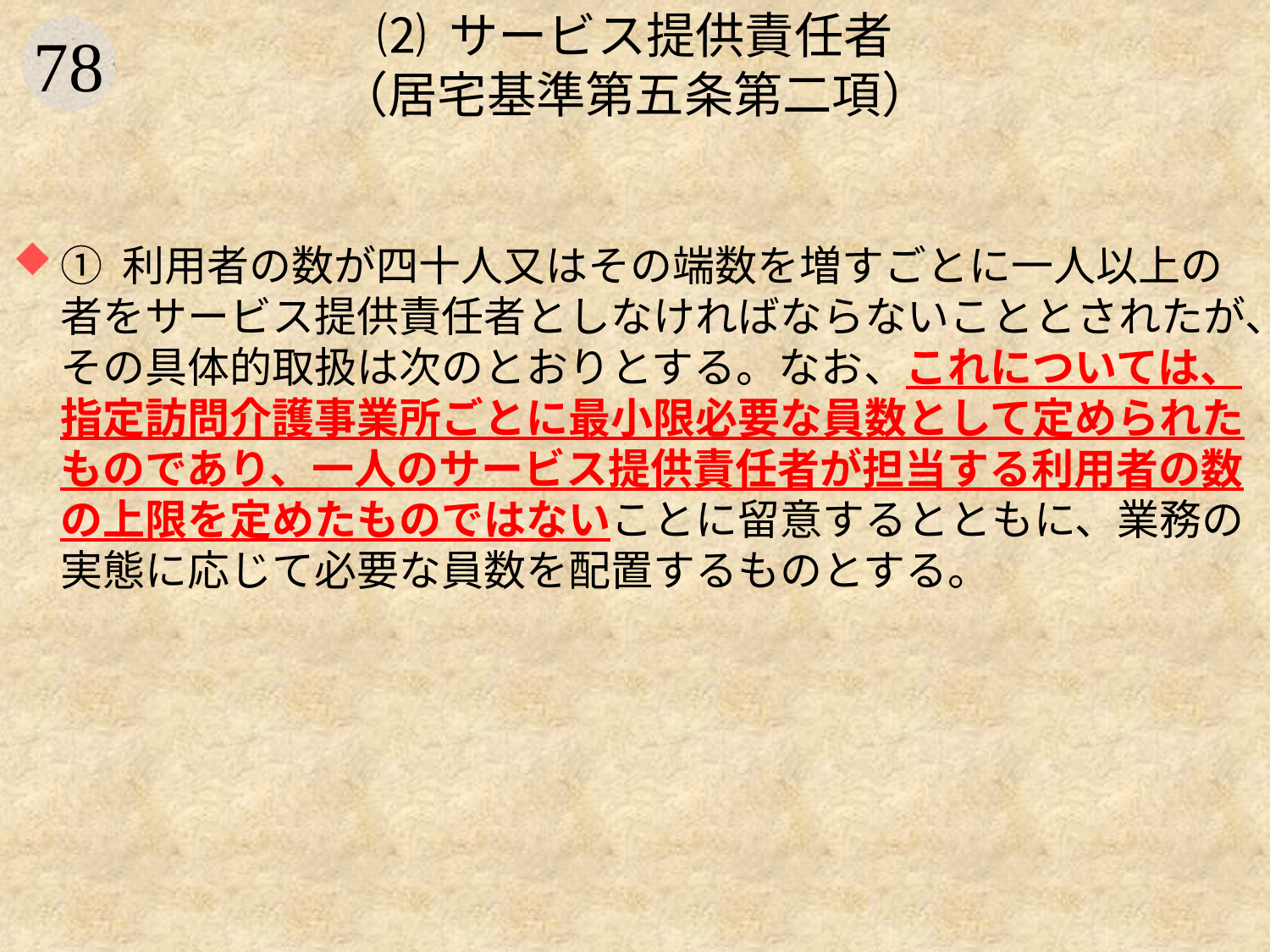

# ⑵ サービス提供責任者 （居宅基準第五条第二項）
① 利用者の数が四十人又はその端数を増すごとに一人以上の者をサービス提供責任者としなければならないこととされたが、その具体的取扱は次のとおりとする。なお、これについては、指定訪問介護事業所ごとに最小限必要な員数として定められたものであり、一人のサービス提供責任者が担当する利用者の数の上限を定めたものではないことに留意するとともに、業務の実態に応じて必要な員数を配置するものとする。